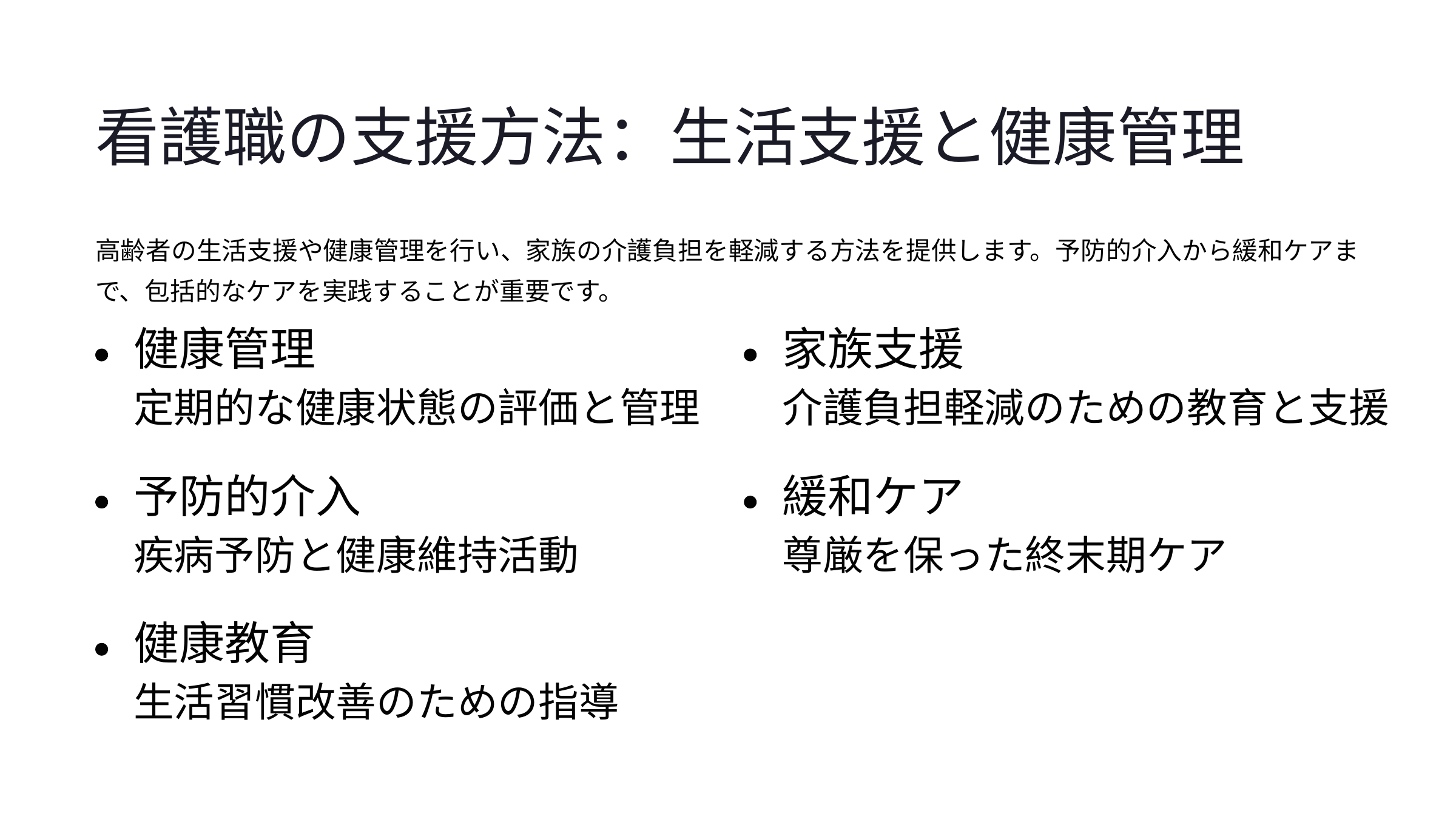

看護職の支援方法：生活支援と健康管理
高齢者の生活支援や健康管理を行い、家族の介護負担を軽減する方法を提供します。予防的介入から緩和ケアまで、包括的なケアを実践することが重要です。
健康管理
家族支援

定期的な健康状態の評価と管理
介護負担軽減のための教育と支援
予防的介入
緩和ケア

疾病予防と健康維持活動
尊厳を保った終末期ケア
健康教育

生活習慣改善のための指導